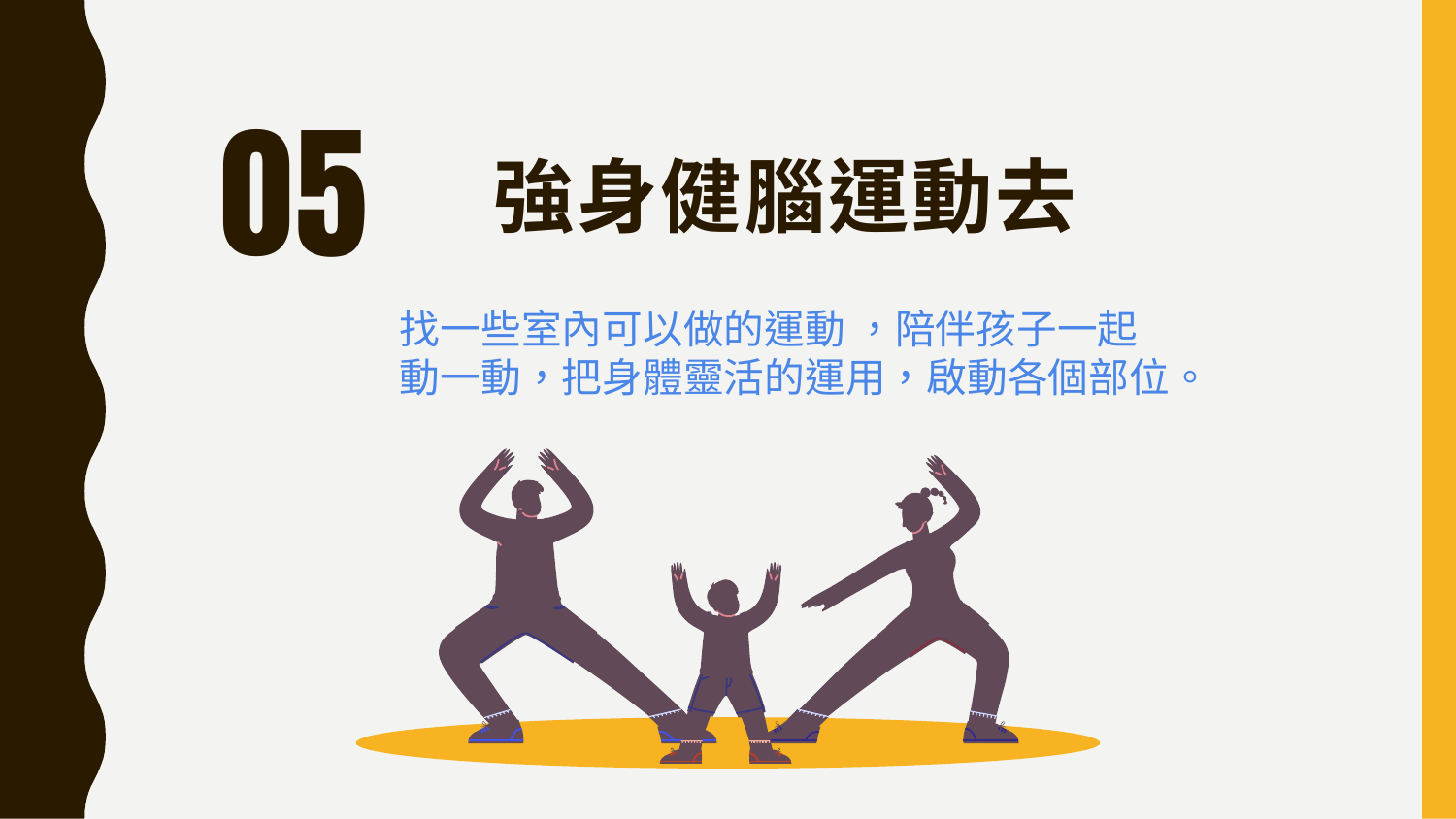

05
# 強身健腦運動去
找一些室內可以做的運動 ，陪伴孩子一起
動一動，把身體靈活的運用，啟動各個部位。